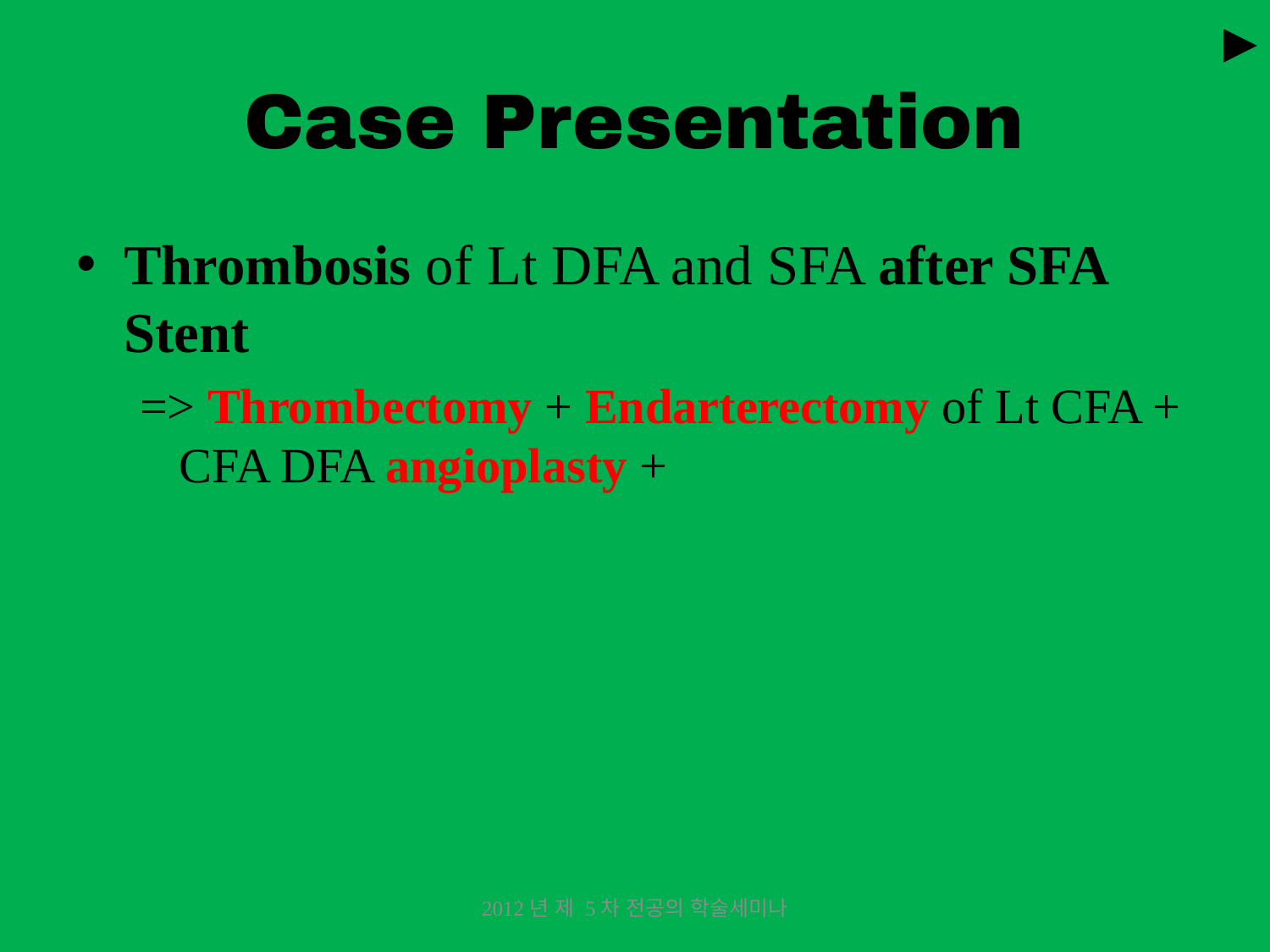

►
# Case Presentation
Thrombosis of Lt DFA and SFA after SFA Stent
=> Thrombectomy + Endarterectomy of Lt CFA + CFA DFA angioplasty +
2012년 제 5차 전공의 학술세미나